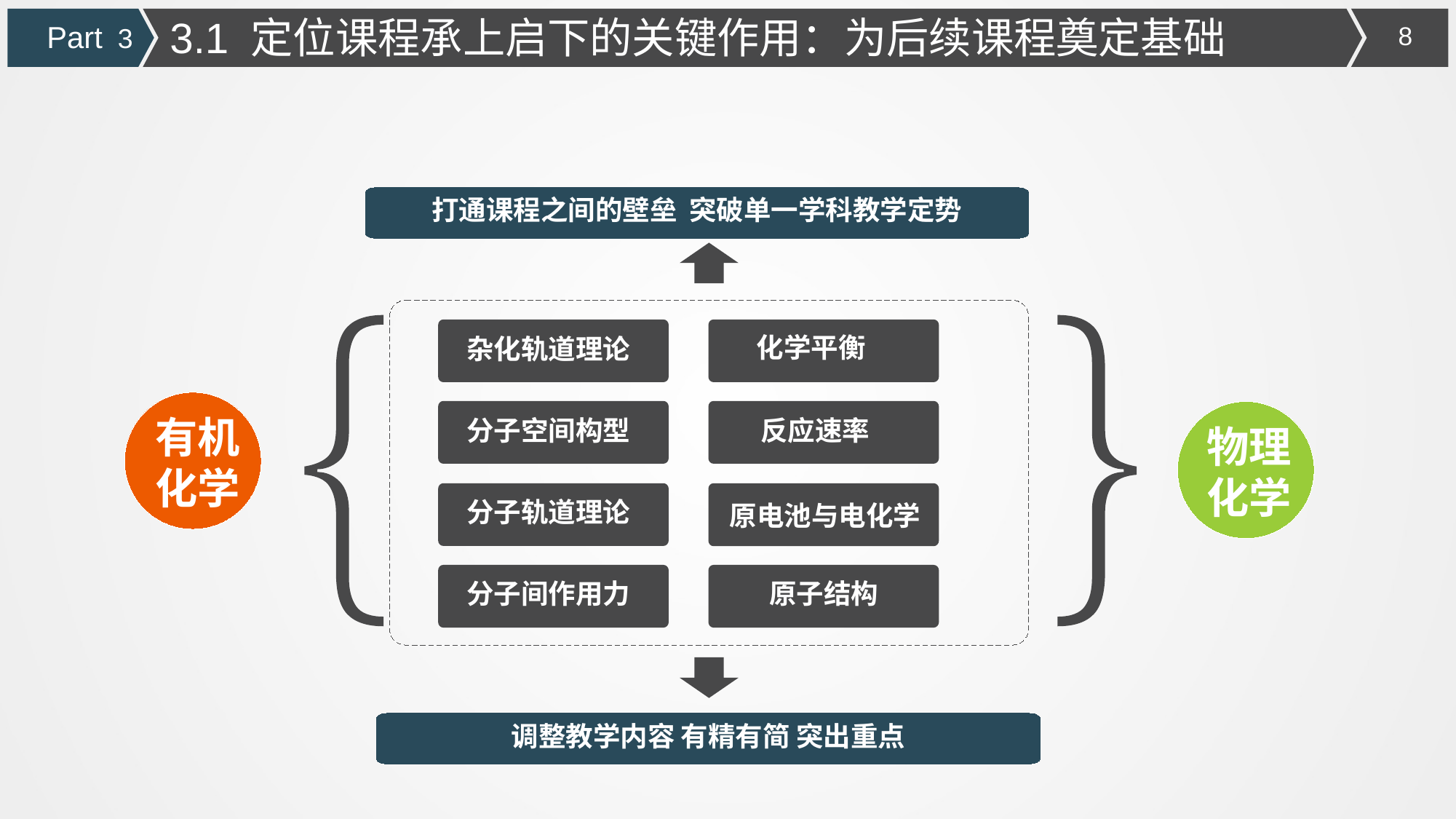

3.1 定位课程承上启下的关键作用：为后续课程奠定基础
Part  3
打通课程之间的壁垒  突破单一学科教学定势

杂化轨道理论

化学平衡

分子空间构型

分子轨道理论

反应速率

有机
化学
物理
化学

原电池与电化学

分子间作用力

原子结构

1、便民
2、利民
3、惠民
调整教学内容 有精有简 突出重点